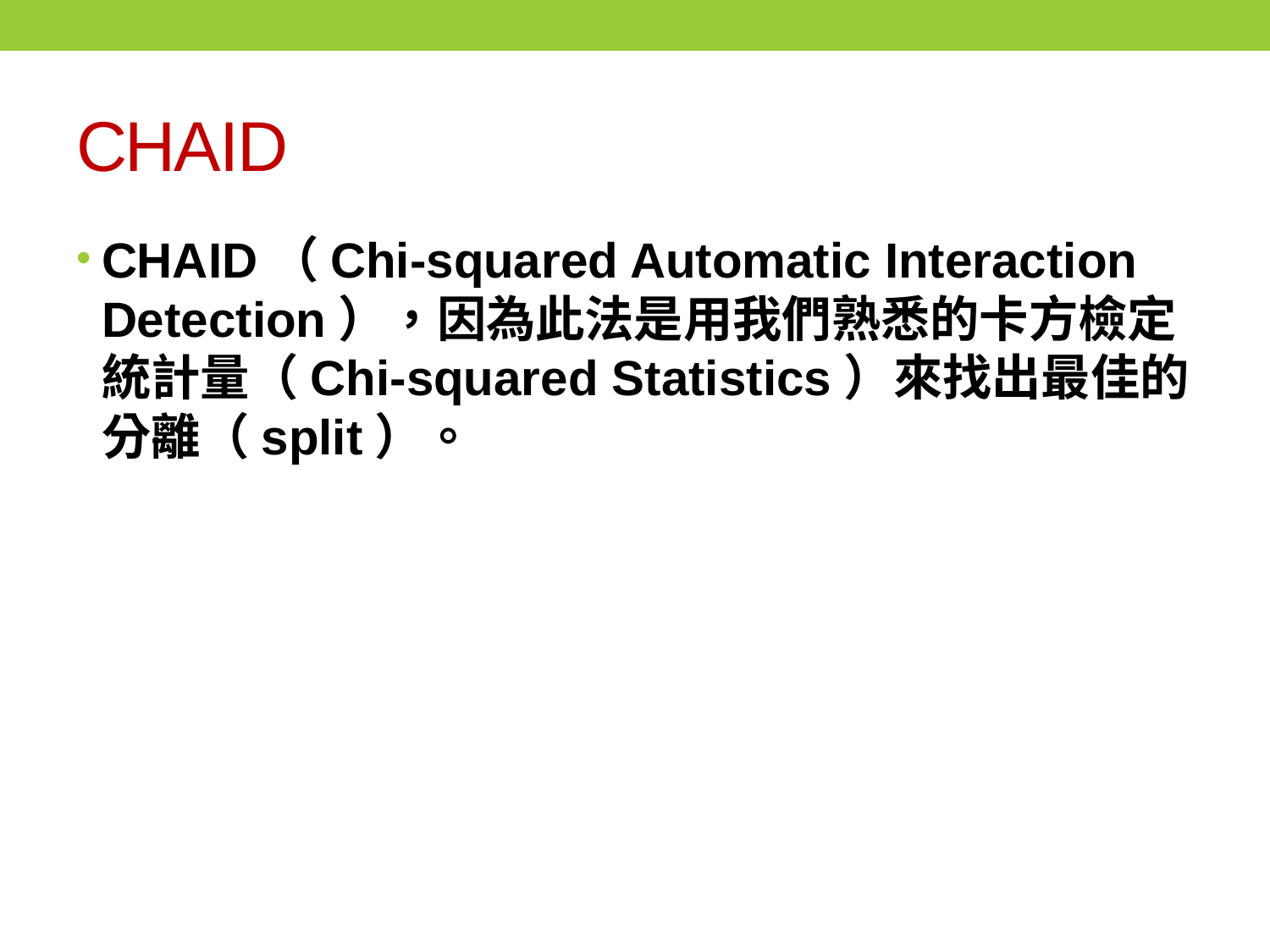

# CHAID
CHAID（Chi-squared Automatic Interaction Detection），因為此法是用我們熟悉的卡方檢定統計量（Chi-squared Statistics）來找出最佳的分離（split）。